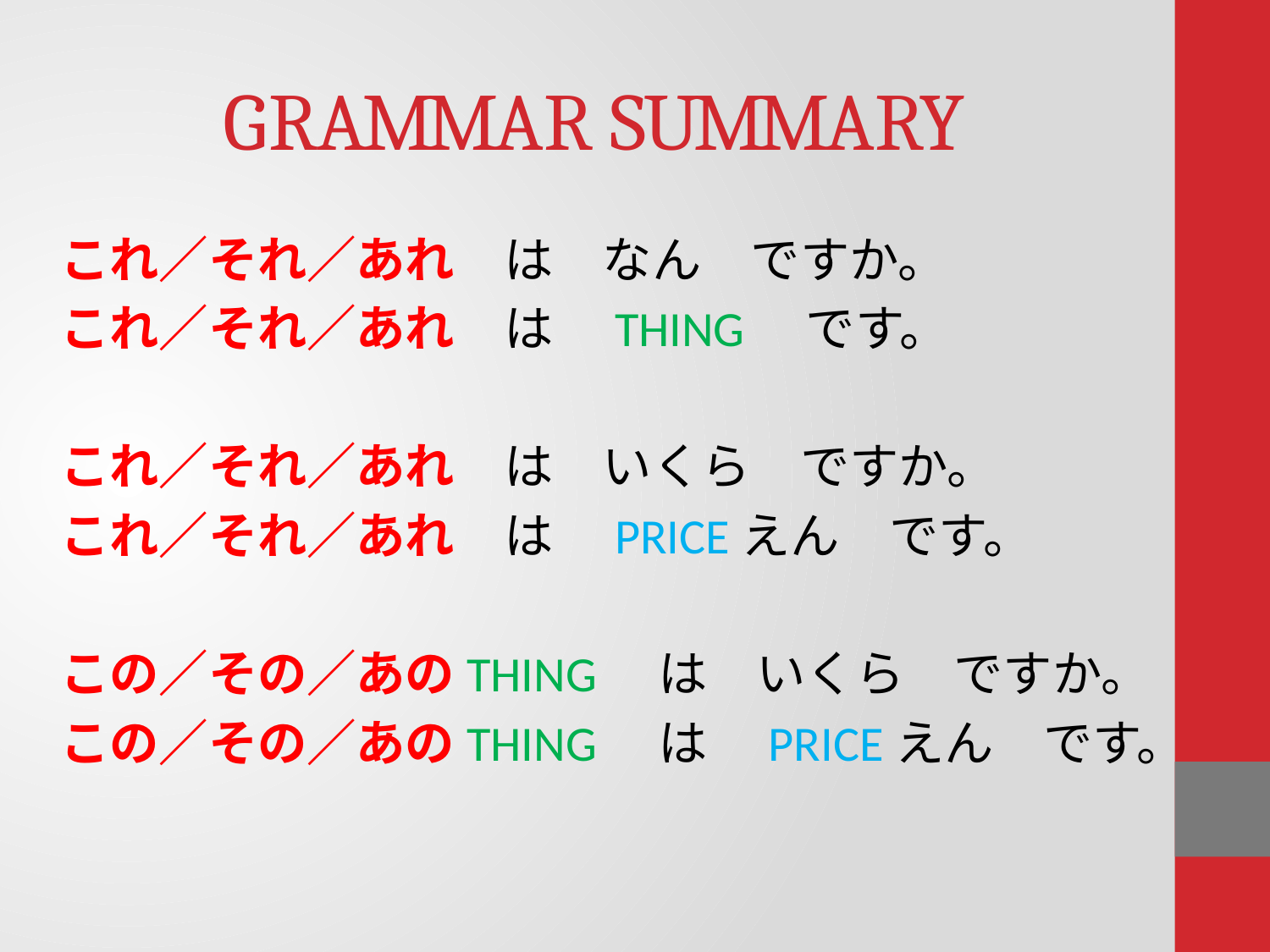

# GRAMMAR SUMMARY
これ／それ／あれ　は　なん　ですか。
これ／それ／あれ　は　THING　です。

これ／それ／あれ　は　いくら　ですか。
これ／それ／あれ　は　PRICEえん　です。

この／その／あのTHING　は　いくら　ですか。
この／その／あのTHING　は　PRICEえん　です。